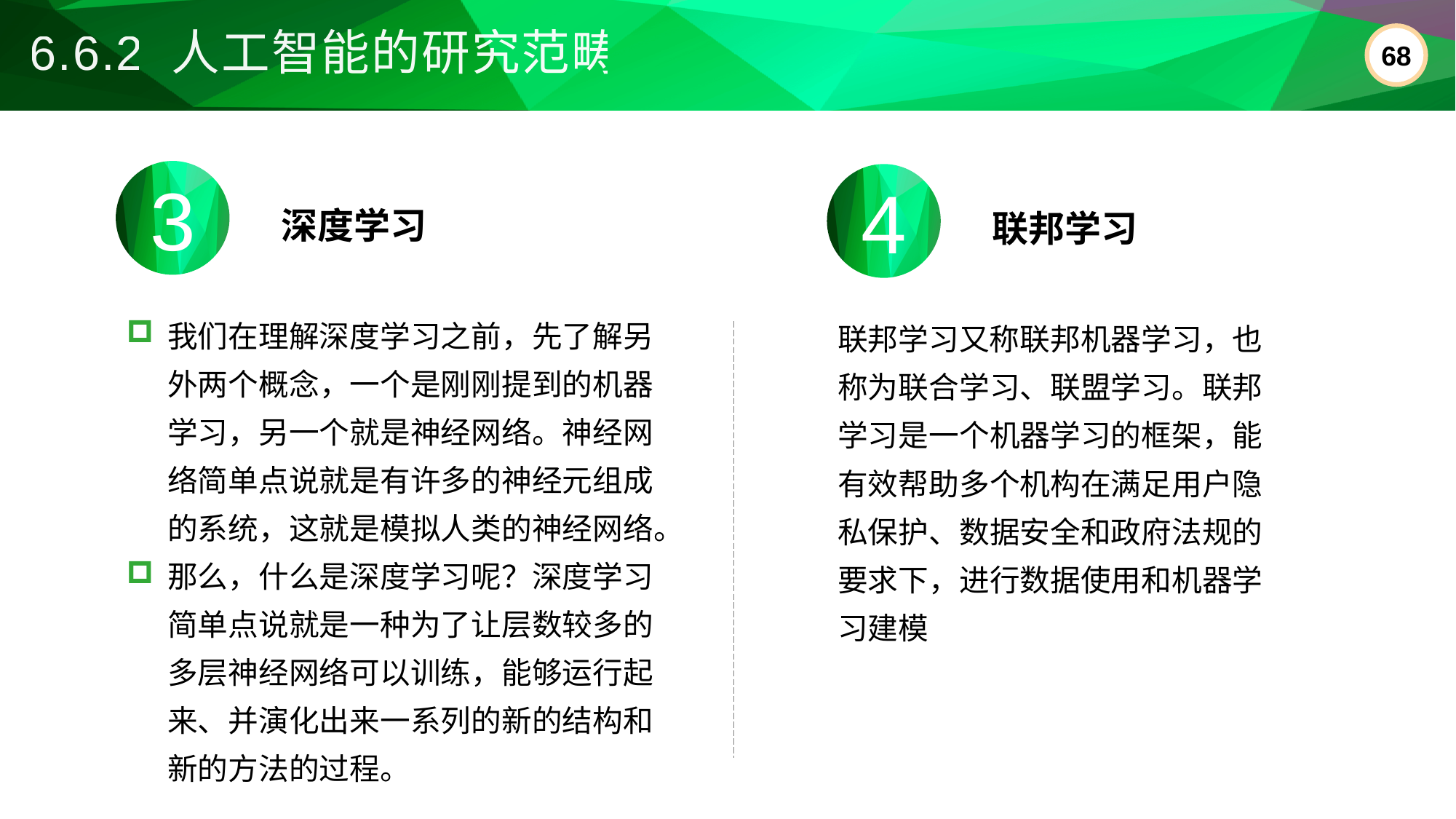

6.6.2 人工智能的研究范畴
3
4
深度学习
联邦学习
我们在理解深度学习之前，先了解另外两个概念，一个是刚刚提到的机器学习，另一个就是神经网络。神经网络简单点说就是有许多的神经元组成的系统，这就是模拟人类的神经网络。
那么，什么是深度学习呢？深度学习简单点说就是一种为了让层数较多的多层神经网络可以训练，能够运行起来、并演化出来一系列的新的结构和新的方法的过程。
联邦学习又称联邦机器学习，也称为联合学习、联盟学习。联邦学习是一个机器学习的框架，能有效帮助多个机构在满足用户隐私保护、数据安全和政府法规的要求下，进行数据使用和机器学习建模